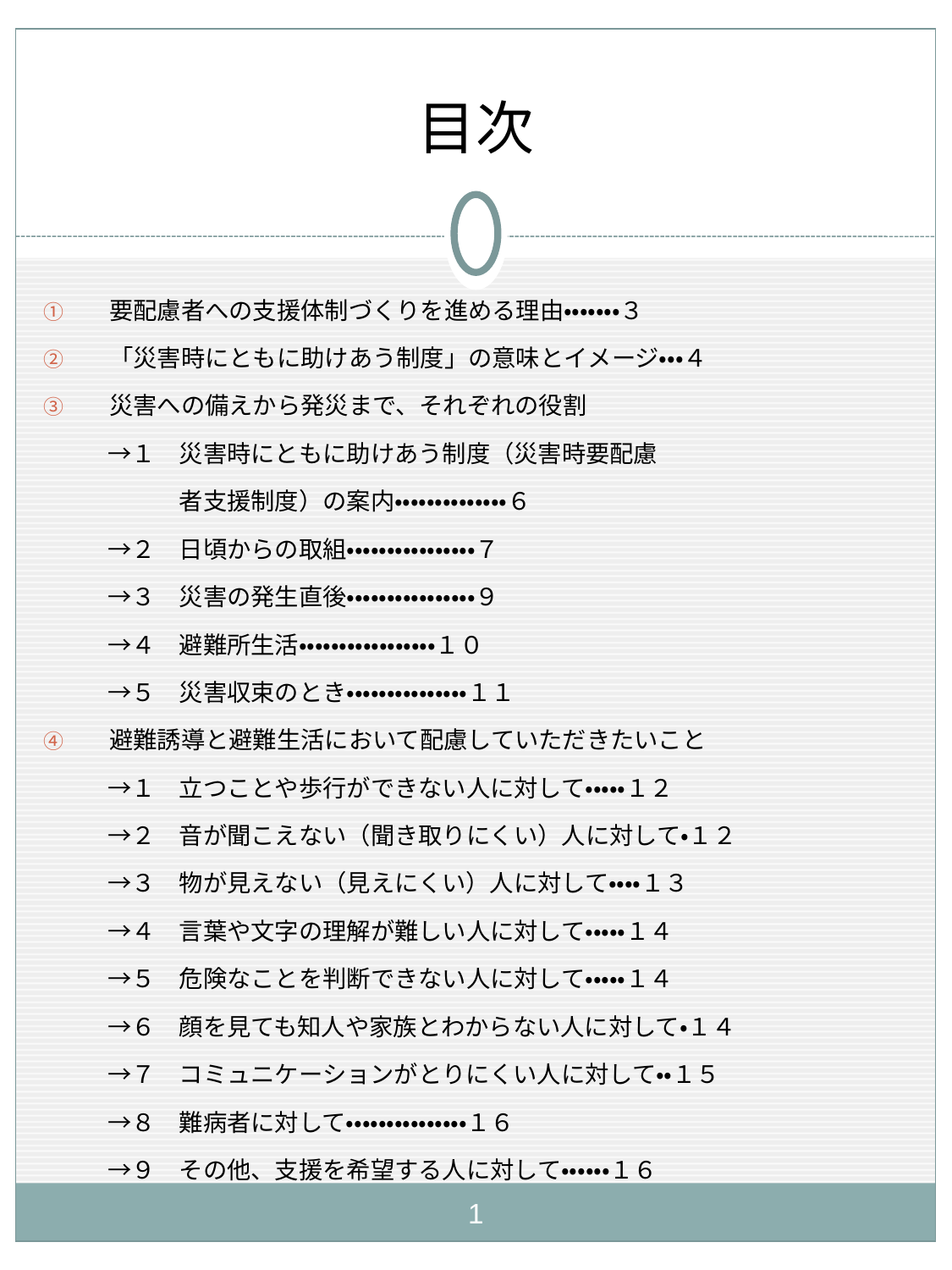

# 目次
要配慮者への支援体制づくりを進める理由・・・・・・・３
「災害時にともに助けあう制度」の意味とイメージ・・・４
災害への備えから発災まで、それぞれの役割
　　   →１　災害時にともに助けあう制度（災害時要配慮
　　　　　   者支援制度）の案内・・・・・・・・・・・・・・６
　   　→２　日頃からの取組・・・・・・・・・・・・・・・・７
　   　→３　災害の発生直後・・・・・・・・・・・・・・・・９
　   　→４　避難所生活・・・・・・・・・・・・・・・・・１０
　　   →５　災害収束のとき・・・・・・・・・・・・・・・１１
避難誘導と避難生活において配慮していただきたいこと
　   　→１　立つことや歩行ができない人に対して・・・・・１２
　   　→２　音が聞こえない（聞き取りにくい）人に対して・１２
　　   →３　物が見えない（見えにくい）人に対して・・・・１３
　   　→４　言葉や文字の理解が難しい人に対して・・・・・１４
　   　→５　危険なことを判断できない人に対して・・・・・１４
　   　→６　顔を見ても知人や家族とわからない人に対して・１４
　   　→７　コミュニケーションがとりにくい人に対して・・１５
　   　→８　難病者に対して・・・・・・・・・・・・・・・１６
　　   →９　その他、支援を希望する人に対して・・・・・・１６
1